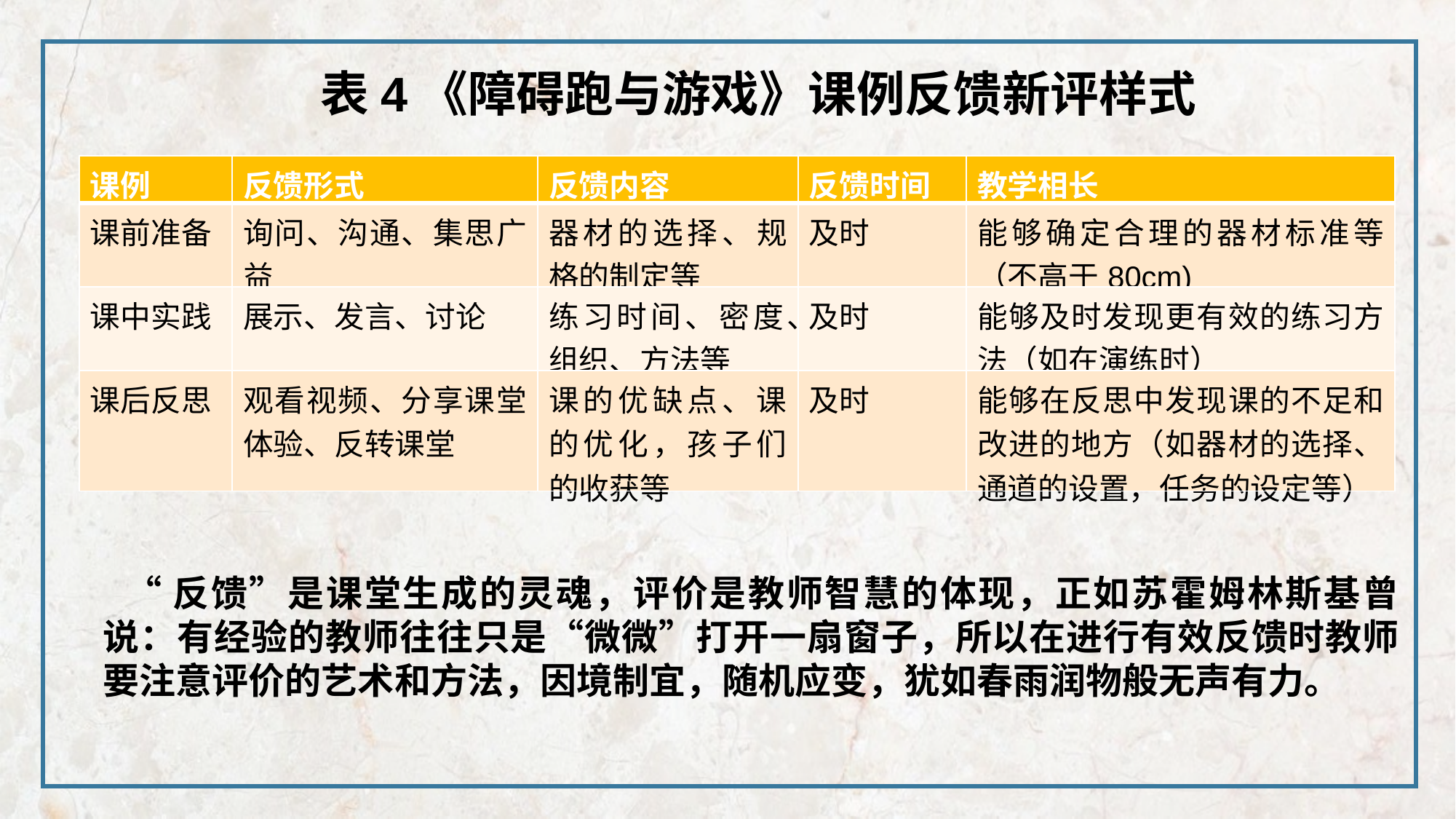

表4《障碍跑与游戏》课例反馈新评样式
| 课例 | 反馈形式 | 反馈内容 | 反馈时间 | 教学相长 |
| --- | --- | --- | --- | --- |
| 课前准备 | 询问、沟通、集思广益 | 器材的选择、规格的制定等 | 及时 | 能够确定合理的器材标准等（不高于80cm) |
| 课中实践 | 展示、发言、讨论 | 练习时间、密度、组织、方法等 | 及时 | 能够及时发现更有效的练习方法（如在演练时） |
| 课后反思 | 观看视频、分享课堂体验、反转课堂 | 课的优缺点、课的优化，孩子们的收获等 | 及时 | 能够在反思中发现课的不足和改进的地方（如器材的选择、通道的设置，任务的设定等） |
  “反馈”是课堂生成的灵魂，评价是教师智慧的体现，正如苏霍姆林斯基曾说：有经验的教师往往只是“微微”打开一扇窗子，所以在进行有效反馈时教师要注意评价的艺术和方法，因境制宜，随机应变，犹如春雨润物般无声有力。